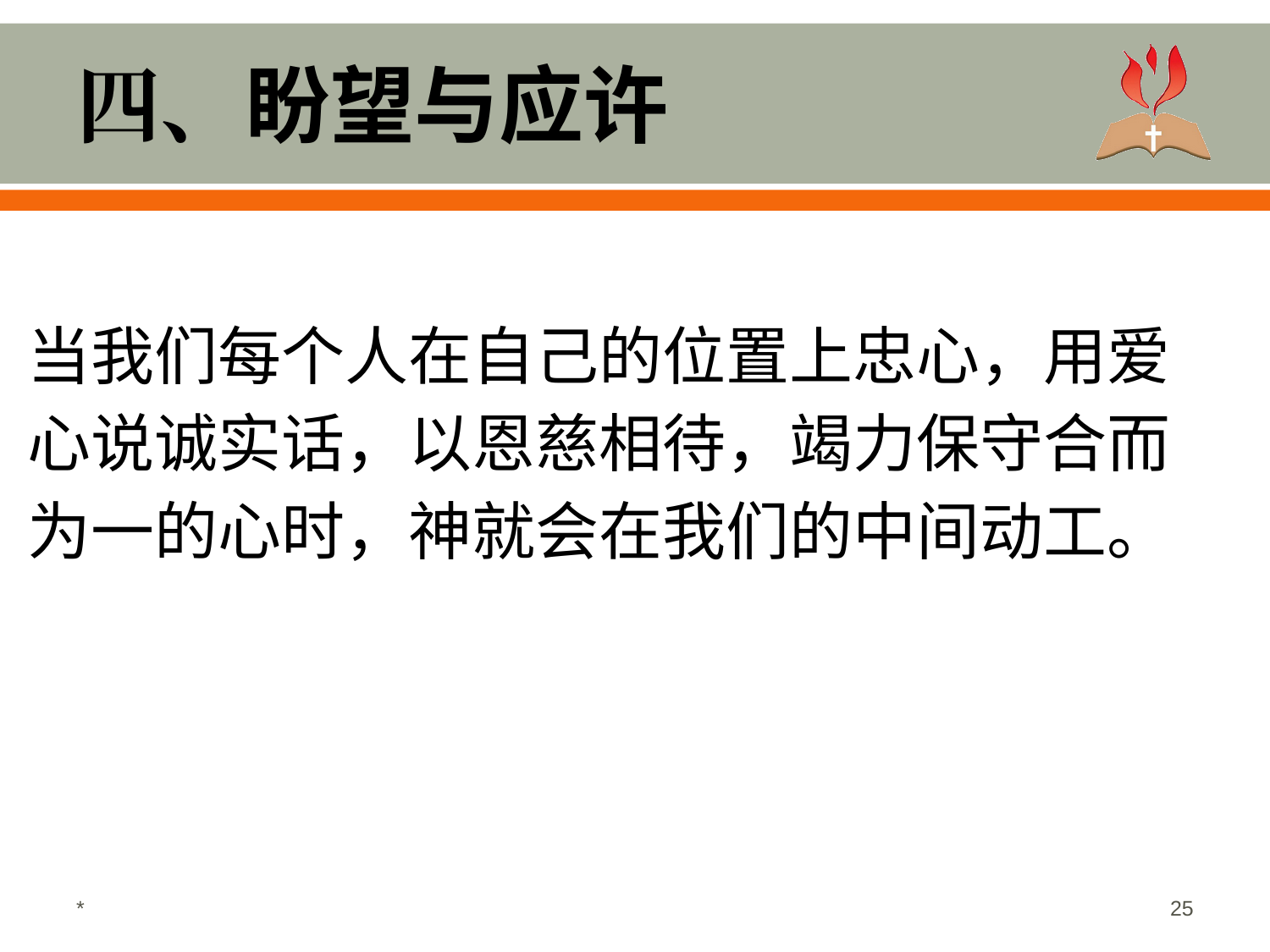

# 四、盼望与应许

当我们每个人在自己的位置上忠心，用爱心说诚实话，以恩慈相待，竭力保守合而为一的心时，神就会在我们的中间动工。

*
25